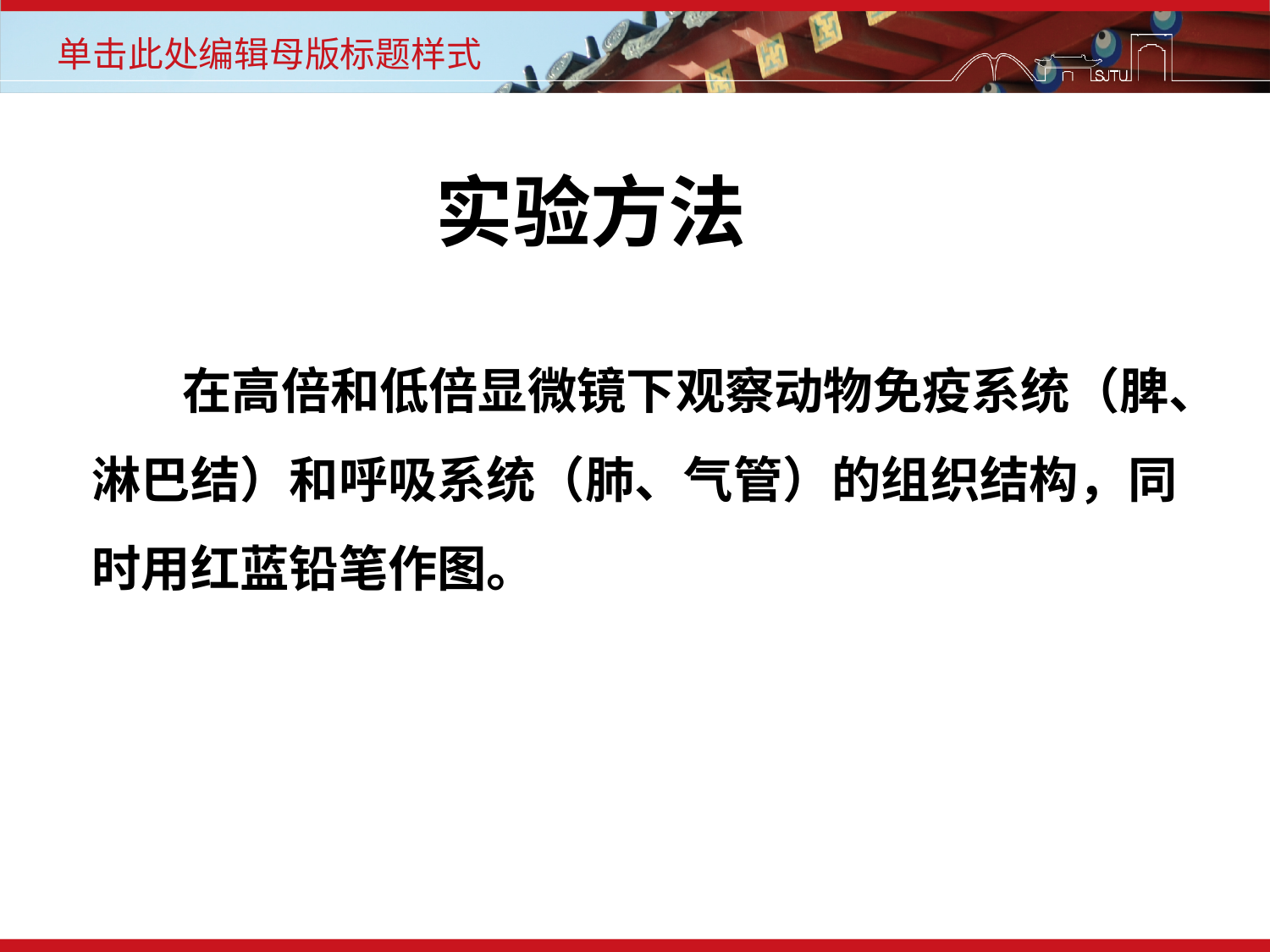

实验方法
       在高倍和低倍显微镜下观察动物免疫系统（脾、淋巴结）和呼吸系统（肺、气管）的组织结构，同时用红蓝铅笔作图。